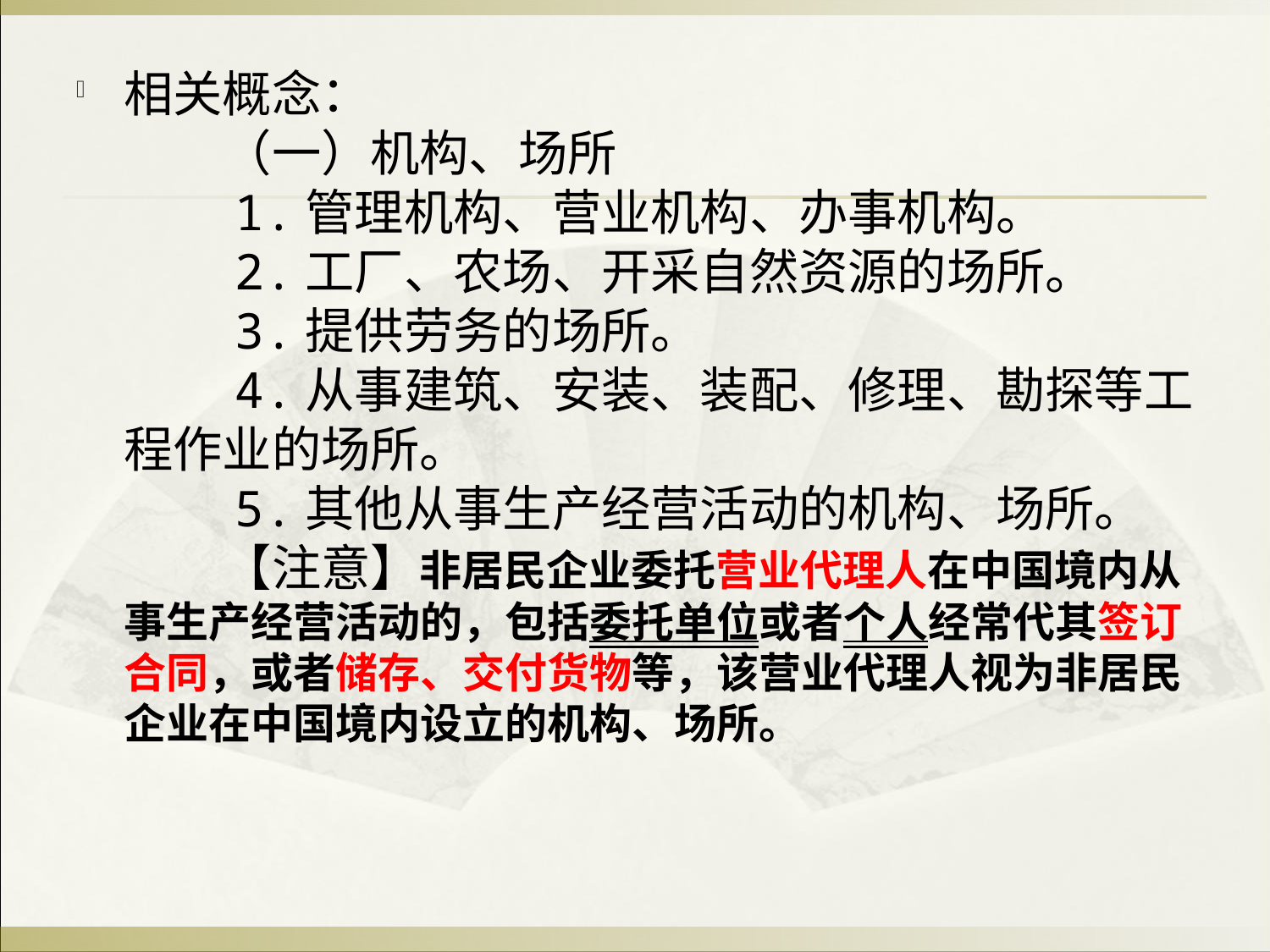

相关概念：
　　（一）机构、场所
　　1.管理机构、营业机构、办事机构。
　　2.工厂、农场、开采自然资源的场所。
　　3.提供劳务的场所。
　　4.从事建筑、安装、装配、修理、勘探等工程作业的场所。
　　5.其他从事生产经营活动的机构、场所。
　　【注意】非居民企业委托营业代理人在中国境内从事生产经营活动的，包括委托单位或者个人经常代其签订合同，或者储存、交付货物等，该营业代理人视为非居民企业在中国境内设立的机构、场所。